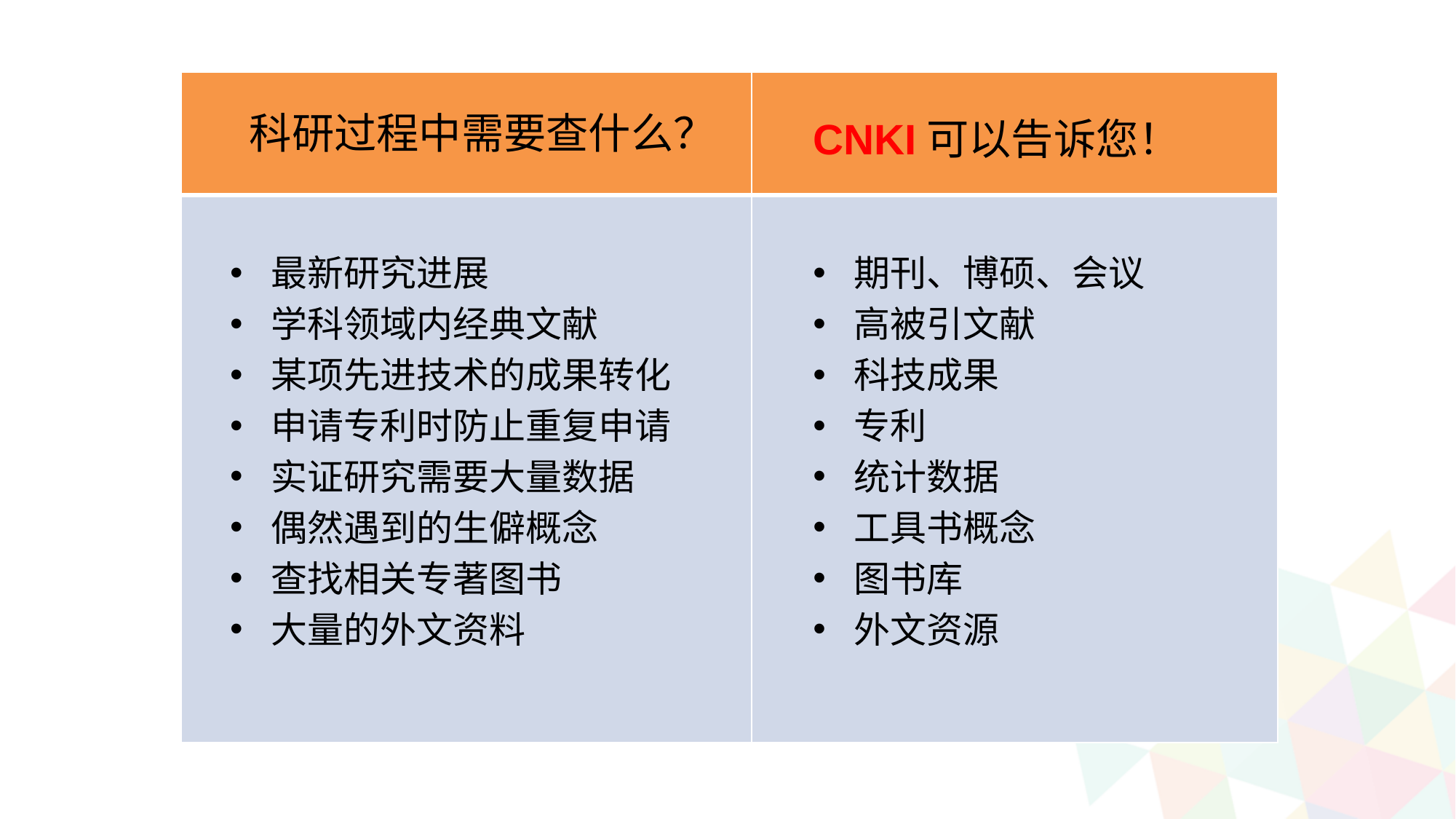

|  |  |
| --- | --- |
|  |  |
科研过程中需要查什么？
CNKI可以告诉您！
最新研究进展
学科领域内经典文献
某项先进技术的成果转化
申请专利时防止重复申请
实证研究需要大量数据
偶然遇到的生僻概念
查找相关专著图书
大量的外文资料
期刊、博硕、会议
高被引文献
科技成果
专利
统计数据
工具书概念
图书库
外文资源